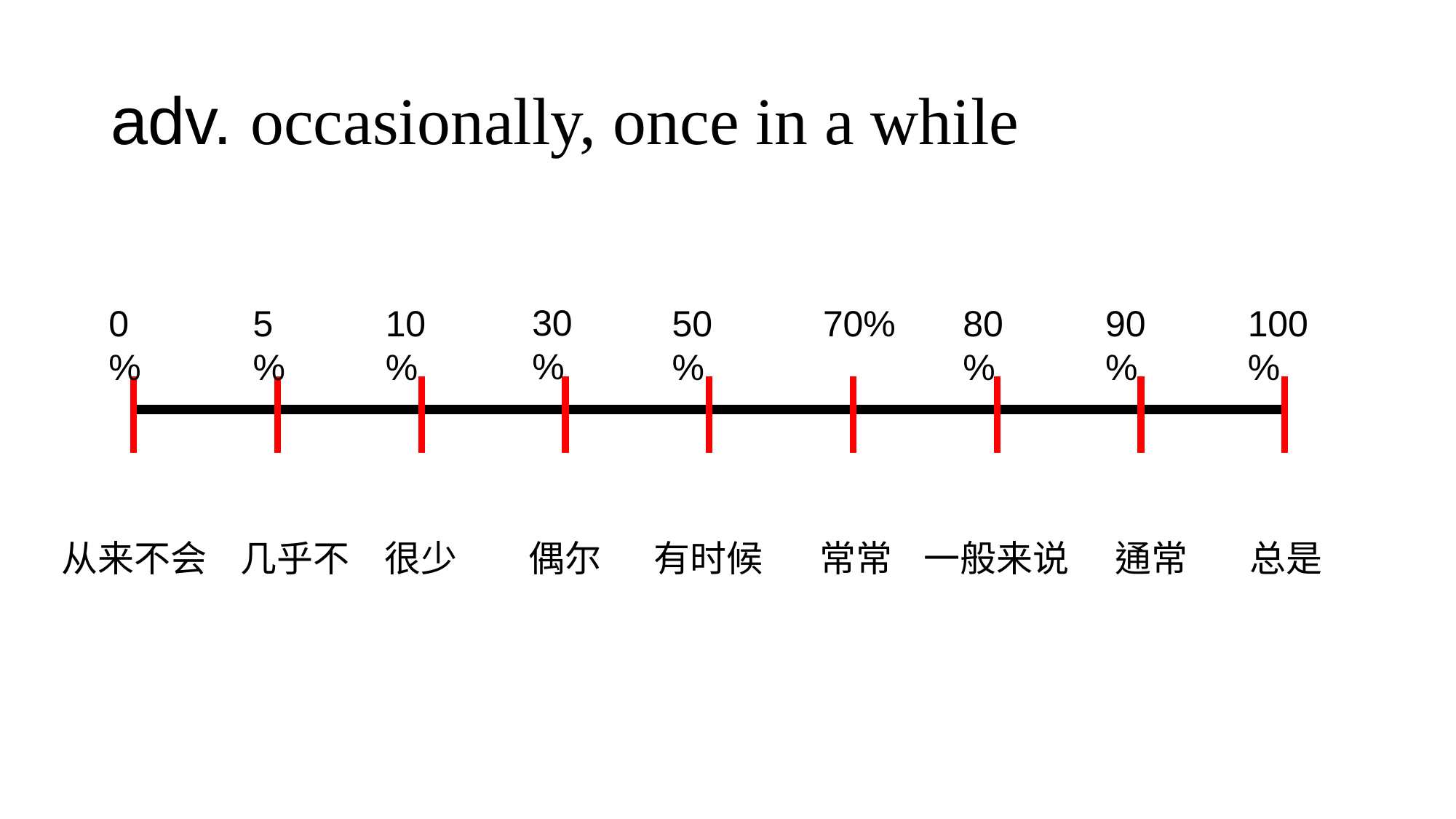

# adv. occasionally, once in a while

30%
0%
5%
10%
80%
90%
100%
50%
70%
从来不会
几乎不
很少
常常
偶尔
有时候
一般来说
通常
总是